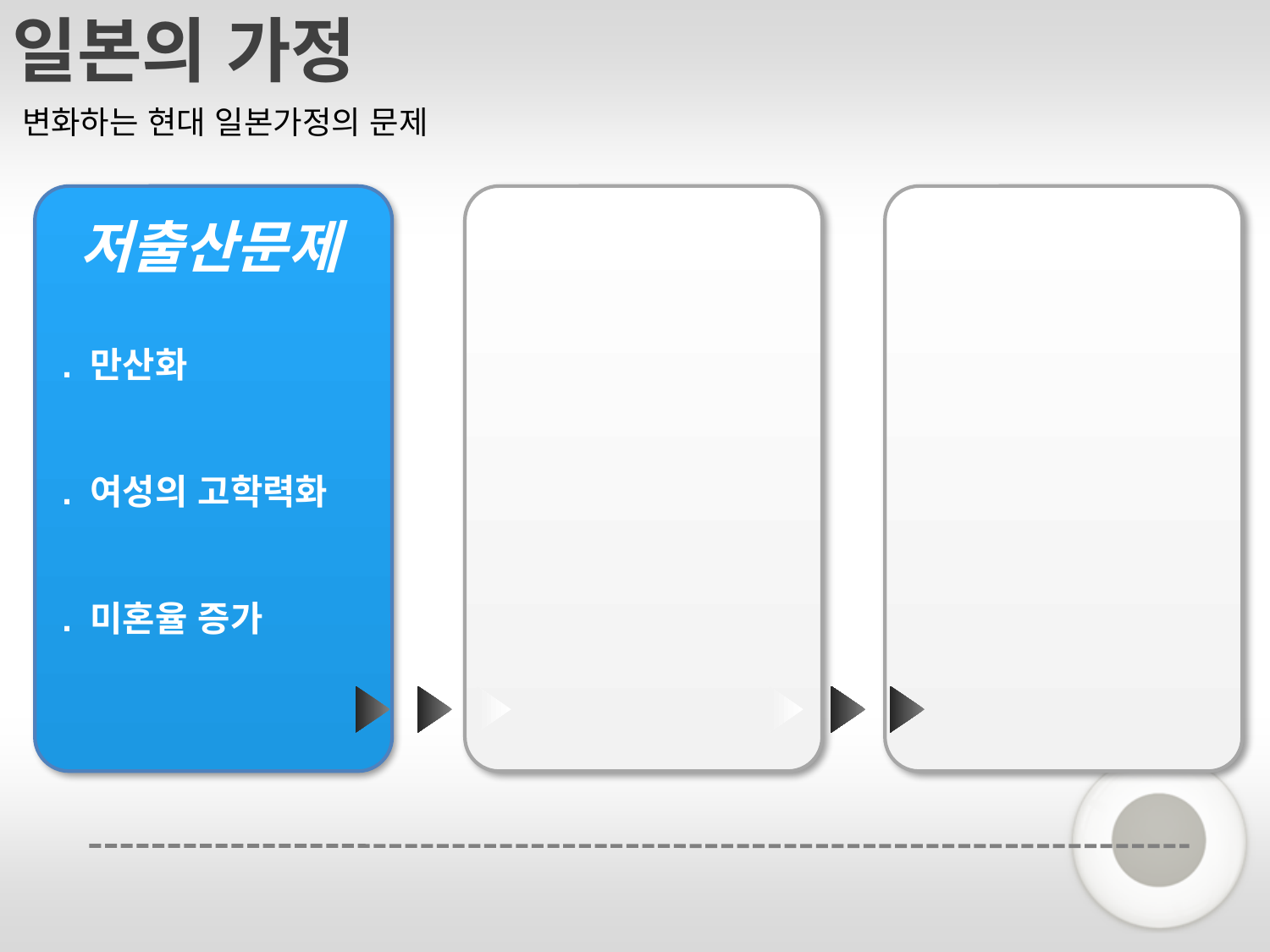

일본의 가정
변화하는 현대 일본가정의 문제

저출산문제
. 만산화

. 여성의 고학력화

. 미혼율 증가